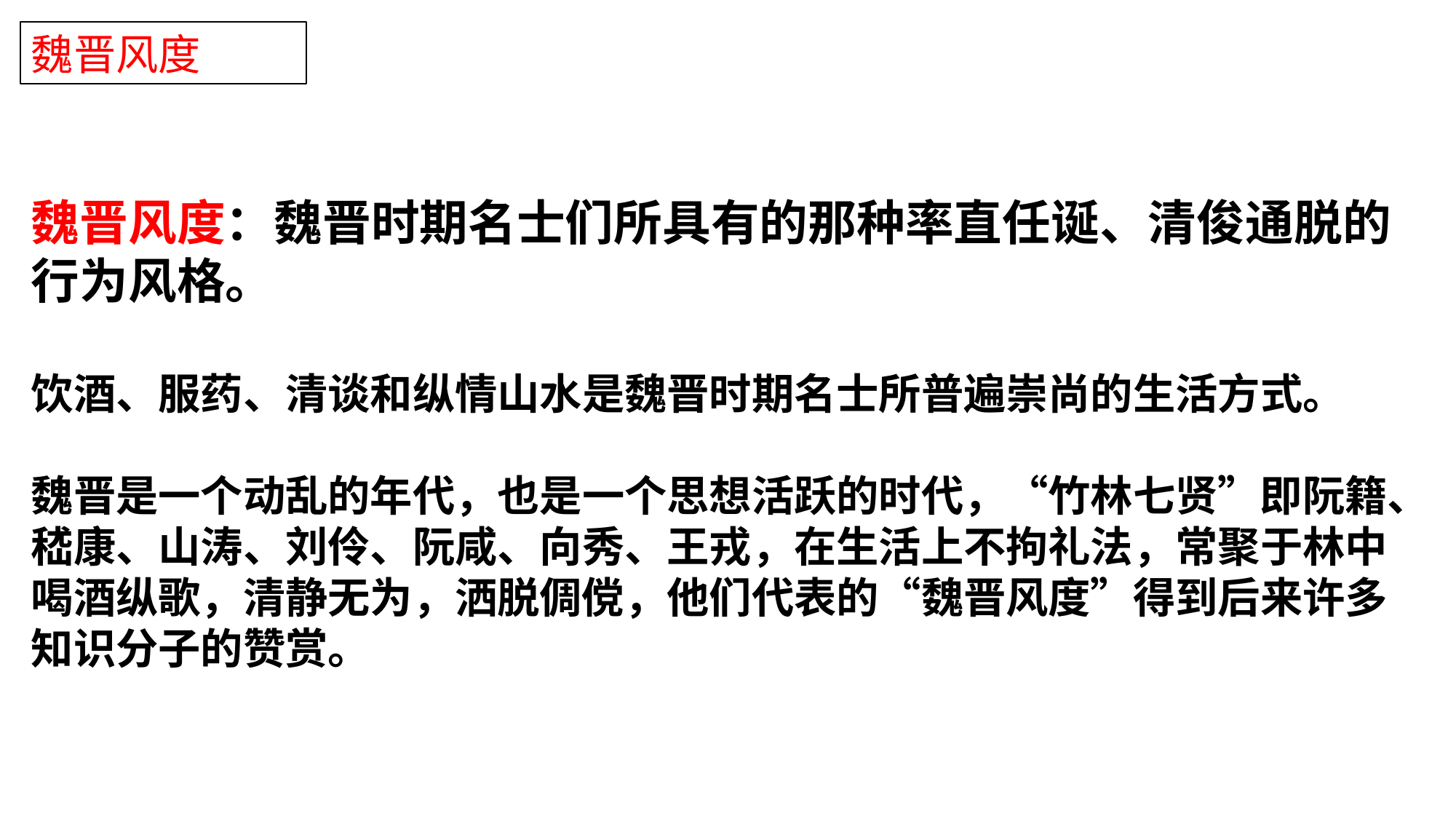

魏晋风度
魏晋风度：魏晋时期名士们所具有的那种率直任诞、清俊通脱的行为风格。

饮酒、服药、清谈和纵情山水是魏晋时期名士所普遍崇尚的生活方式。

魏晋是一个动乱的年代，也是一个思想活跃的时代，“竹林七贤”即阮籍、嵇康、山涛、刘伶、阮咸、向秀、王戎，在生活上不拘礼法，常聚于林中喝酒纵歌，清静无为，洒脱倜傥，他们代表的“魏晋风度”得到后来许多知识分子的赞赏。